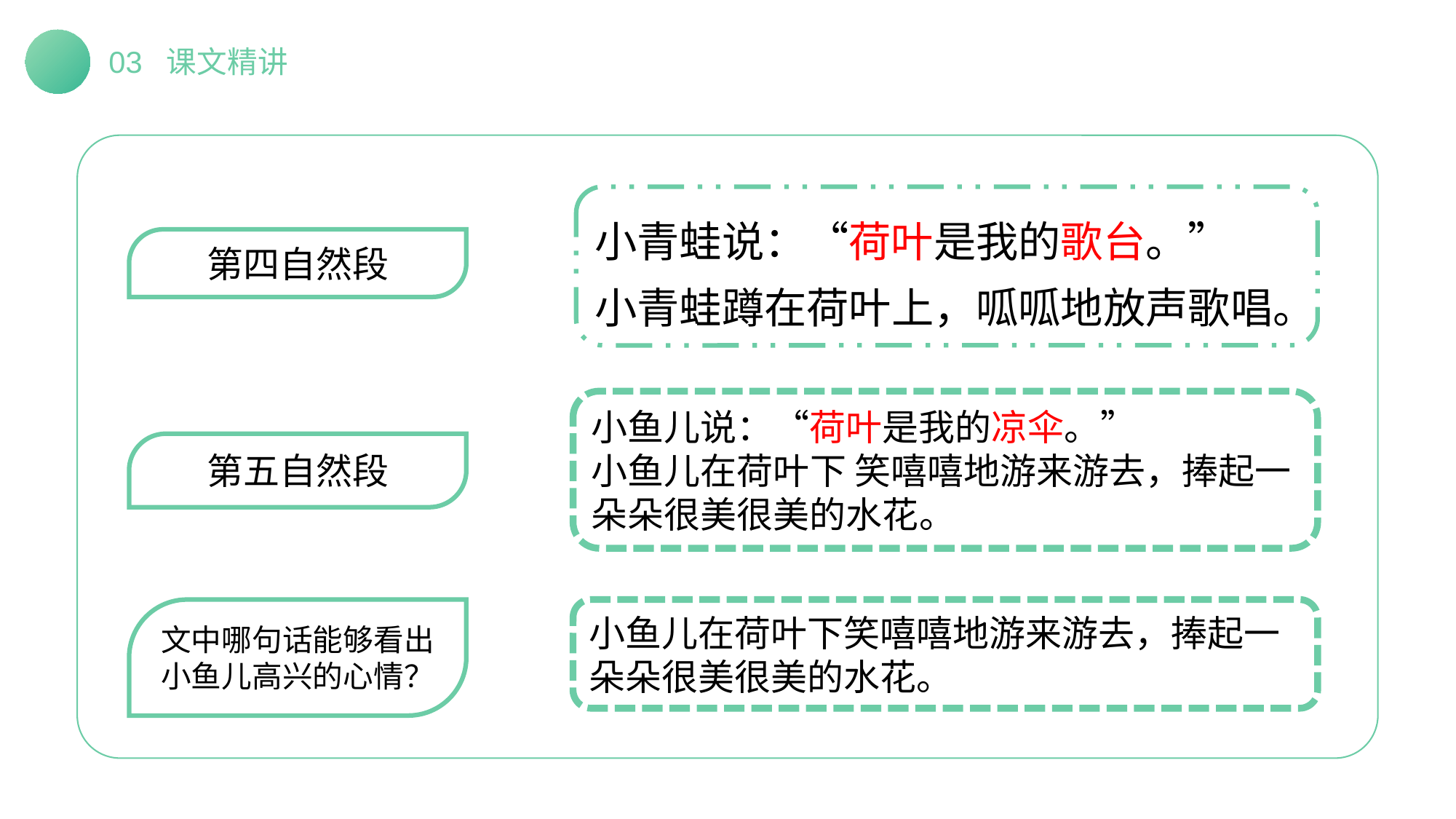

03  课文精讲

小青蛙说：“荷叶是我的歌台。”
小青蛙蹲在荷叶上，呱呱地放声歌唱。

第四自然段
小鱼儿说：“荷叶是我的凉伞。”
小鱼儿在荷叶下 笑嘻嘻地游来游去，捧起一朵朵很美很美的水花。

第五自然段

小鱼儿在荷叶下笑嘻嘻地游来游去，捧起一朵朵很美很美的水花。
文中哪句话能够看出小鱼儿高兴的心情？